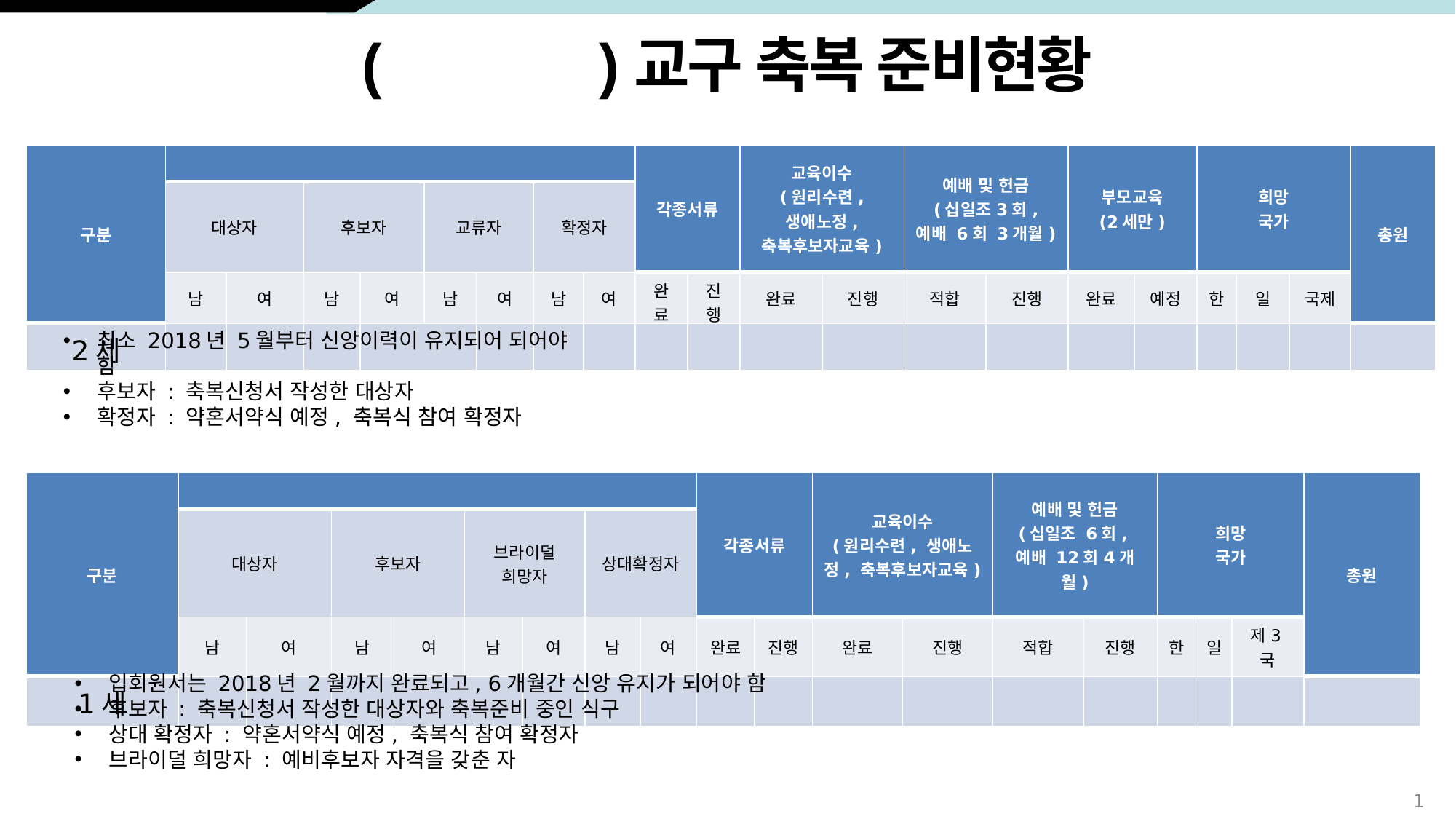

# (               )교구 축복 준비현황
| 구분 |  |  |  |  |  |  |  |  | 각종서류 |  | 교육이수 (원리수련, 생애노정, 축복후보자교육) |  | 예배 및 헌금 (십일조3회, 예배 6회 3개월) |  | 부모교육 (2세만) |  | 희망 국가 |  |  | 총원 |
| --- | --- | --- | --- | --- | --- | --- | --- | --- | --- | --- | --- | --- | --- | --- | --- | --- | --- | --- | --- | --- |
|  | 대상자 |  | 후보자 |  | 교류자 |  | 확정자 |  |  |  |  |  |  |  |  |  |  |  |  |  |
|  | 남 | 여 | 남 | 여 | 남 | 여 | 남 | 여 | 완료 | 진행 | 완료 | 진행 | 적합 | 진행 | 완료 | 예정 | 한 | 일 | 국제 |  |
| 2세 |  |  |  |  |  |  |  |  |  |  |  |  |  |  |  |  |  |  |  |  |
최소 2018년 5월부터 신앙이력이 유지되어 되어야 함
후보자 : 축복신청서 작성한 대상자
확정자 : 약혼서약식 예정, 축복식 참여 확정자
| 구분 |  |  |  |  |  |  |  |  | 각종서류 |  | 교육이수 (원리수련, 생애노정, 축복후보자교육) |  | 예배 및 헌금 (십일조 6회,예배 12회4개월) |  | 희망 국가 |  |  | 총원 |
| --- | --- | --- | --- | --- | --- | --- | --- | --- | --- | --- | --- | --- | --- | --- | --- | --- | --- | --- |
|  | 대상자 |  | 후보자 |  | 브라이덜 희망자 |  | 상대확정자 |  |  |  |  |  |  |  |  |  |  |  |
|  | 남 | 여 | 남 | 여 | 남 | 여 | 남 | 여 | 완료 | 진행 | 완료 | 진행 | 적합 | 진행 | 한 | 일 | 제3국 |  |
| 1세 |  |  |  |  |  |  |  |  |  |  |  |  |  |  |  |  |  |  |
입회원서는 2018년 2월까지 완료되고, 6개월간 신앙 유지가 되어야 함
후보자 : 축복신청서 작성한 대상자와 축복준비 중인 식구
상대 확정자 : 약혼서약식 예정, 축복식 참여 확정자
브라이덜 희망자 : 예비후보자 자격을 갖춘 자
1